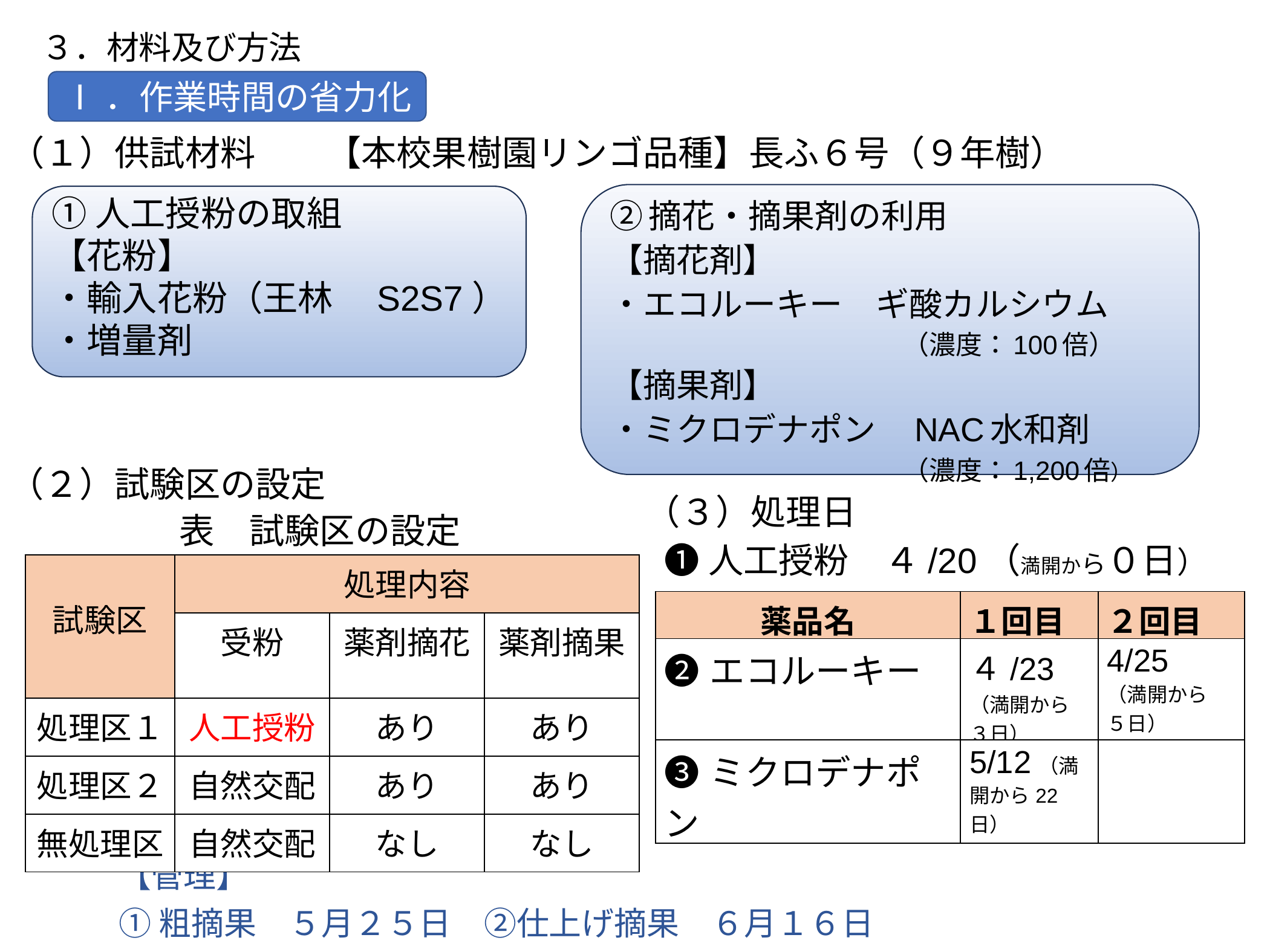

# ３．材料及び方法
Ⅰ．作業時間の省力化
（１）供試材料　　【本校果樹園リンゴ品種】長ふ６号（９年樹）

①人工授粉の取組
【花粉】
・輸入花粉（王林　S2S7）
・増量剤
②摘花・摘果剤の利用
【摘花剤】
・エコルーキー　ギ酸カルシウム
　　　　　　　　　　　（濃度：100倍）
【摘果剤】
・ミクロデナポン　NAC水和剤
　　　　　　　　　　　（濃度：1,200倍）

（２）試験区の設定
（３）処理日
表　試験区の設定
❶人工授粉　４/20（満開から０日）
| 試験区 | 処理内容 |  |  |
| --- | --- | --- | --- |
|  | 受粉 | 薬剤摘花 | 薬剤摘果 |
| 処理区１ | 人工授粉 | あり | あり |
| 処理区２ | 自然交配 | あり | あり |
| 無処理区 | 自然交配 | なし | なし |

| 薬品名 | １回目 | ２回目 |
| --- | --- | --- |
| ❷エコルーキー | ４/23（満開から ３日） | 4/25 （満開から ５日） |
| ❸ミクロデナポン | 5/12（満開から22日） |  |

【管理】
①粗摘果　５月２５日　②仕上げ摘果　６月１６日